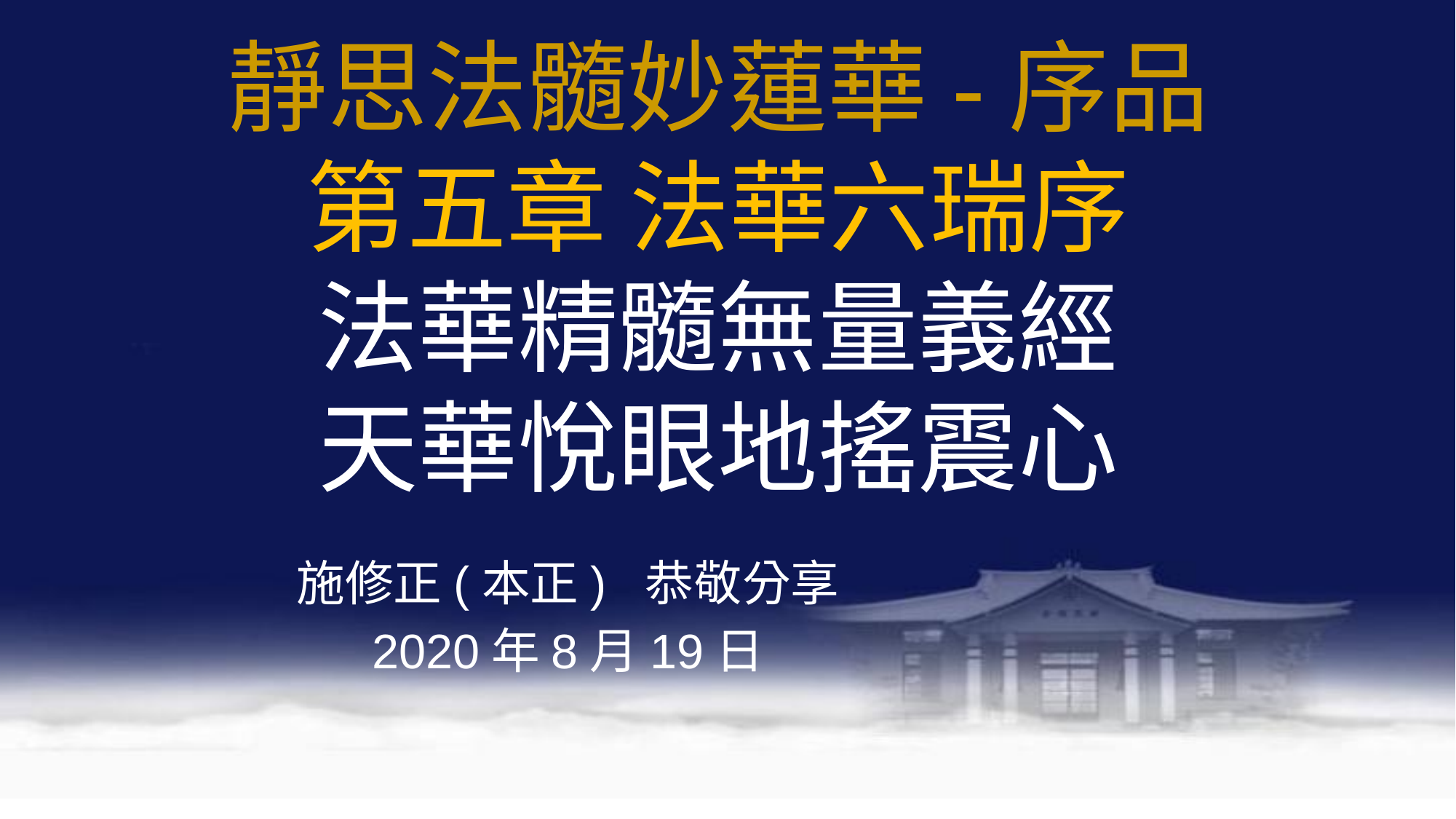

# 靜思法髓妙蓮華-序品 第五章 法華六瑞序 法華精髓無量義經 天華悅眼地搖震心
施修正(本正)  恭敬分享
2020年8月19日